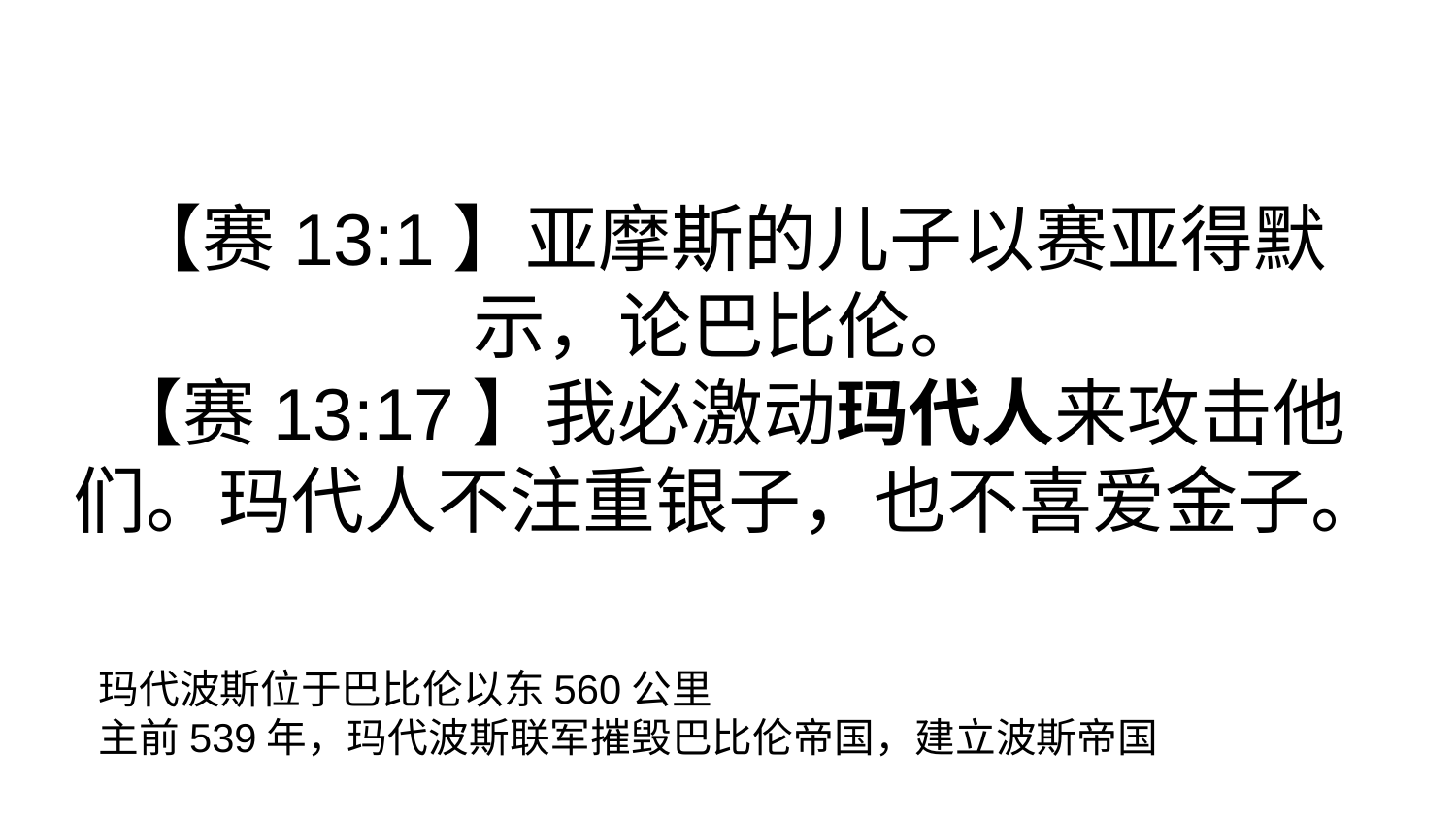

# 【赛13:1】亚摩斯的儿子以赛亚得默示，论巴比伦。 【赛13:17】我必激动玛代人来攻击他们。玛代人不注重银子，也不喜爱金子。
玛代波斯位于巴比伦以东560公里
主前539年，玛代波斯联军摧毁巴比伦帝国，建立波斯帝国